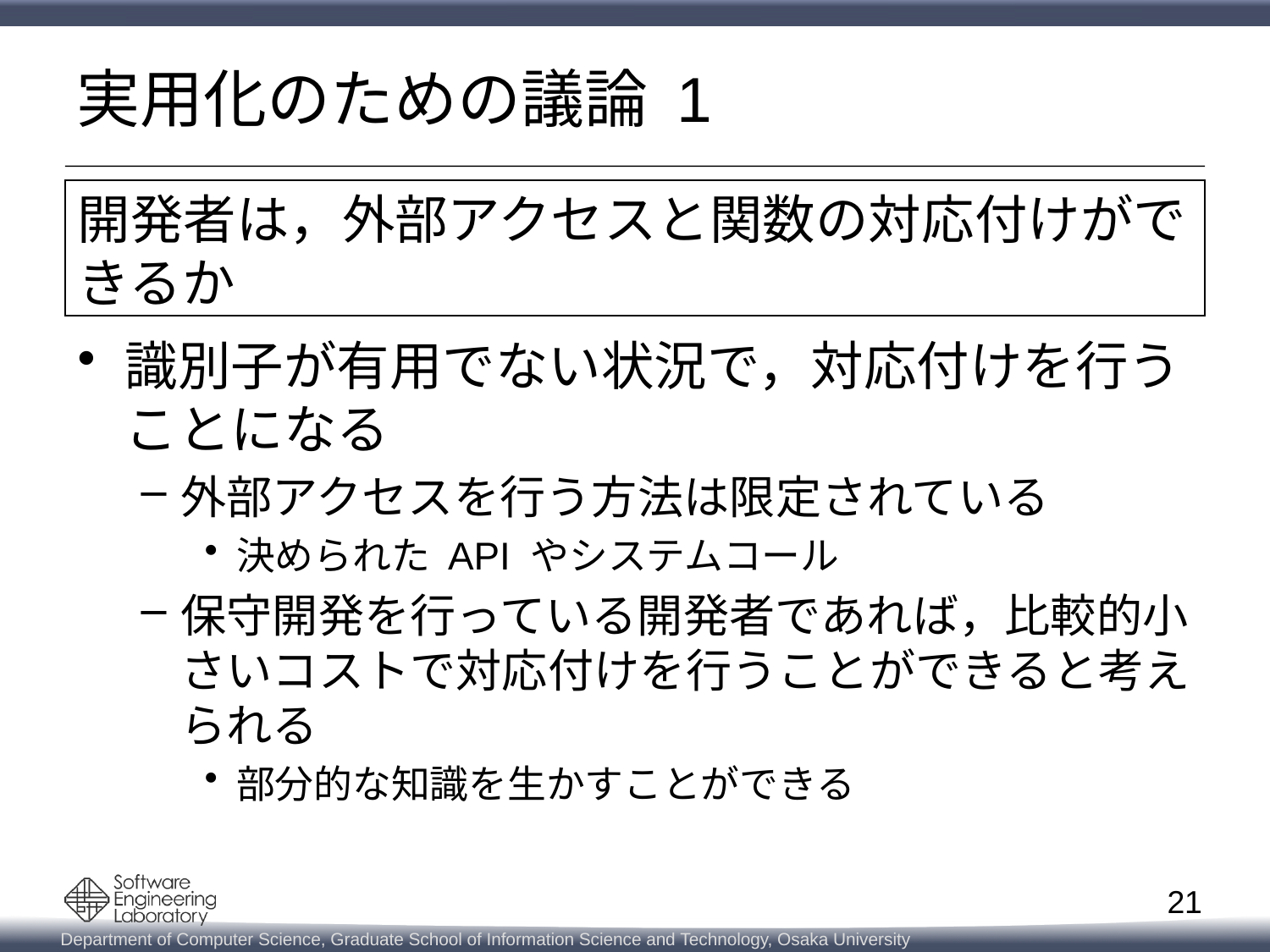

# 実用化のための議論 1
開発者は，外部アクセスと関数の対応付けができるか
識別子が有用でない状況で，対応付けを行うことになる
外部アクセスを行う方法は限定されている
決められた API やシステムコール
保守開発を行っている開発者であれば，比較的小さいコストで対応付けを行うことができると考えられる
部分的な知識を生かすことができる
21